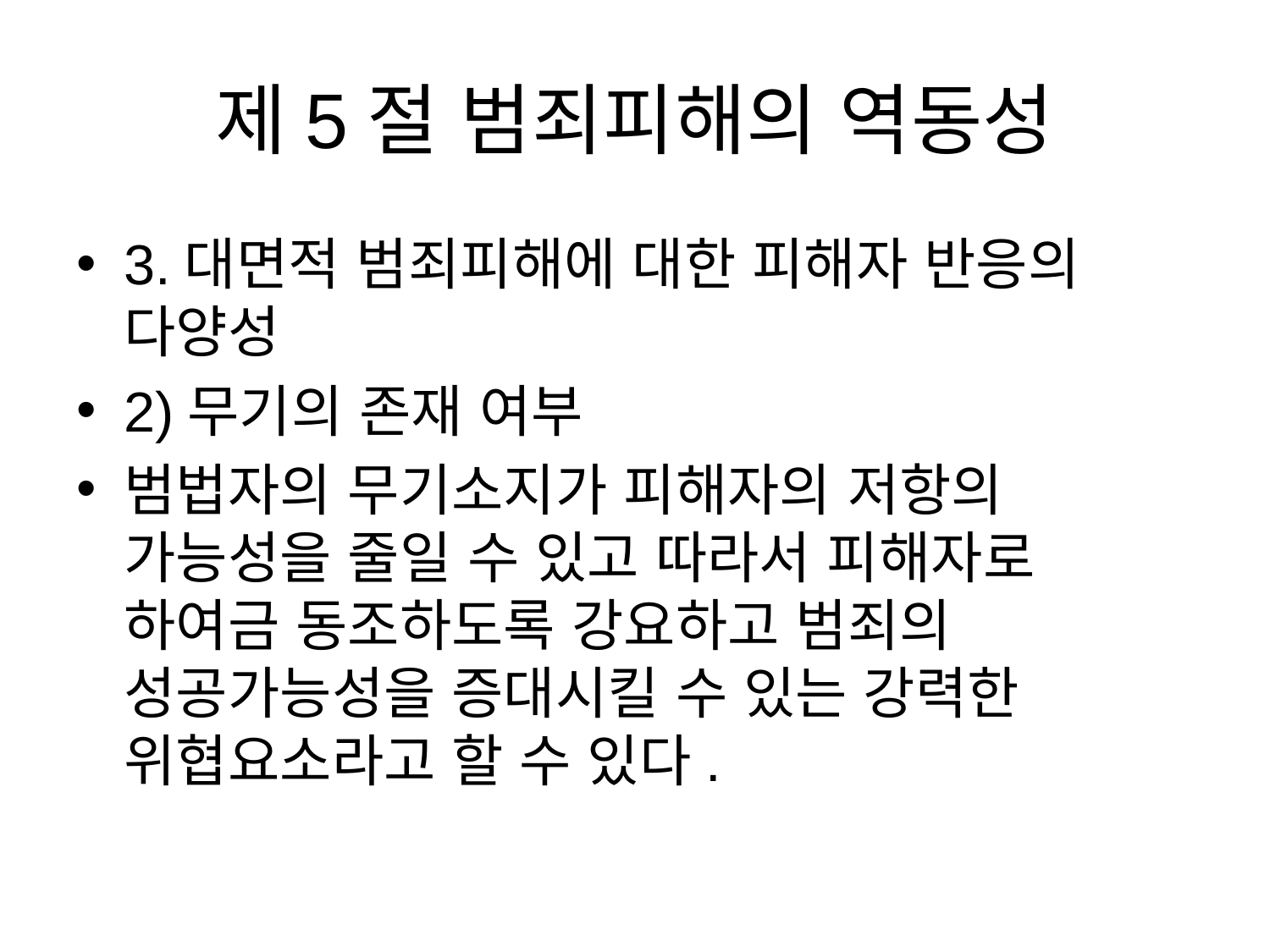

# 제5절 범죄피해의 역동성
3.대면적 범죄피해에 대한 피해자 반응의 다양성
2)무기의 존재 여부
범법자의 무기소지가 피해자의 저항의 가능성을 줄일 수 있고 따라서 피해자로 하여금 동조하도록 강요하고 범죄의 성공가능성을 증대시킬 수 있는 강력한 위협요소라고 할 수 있다.